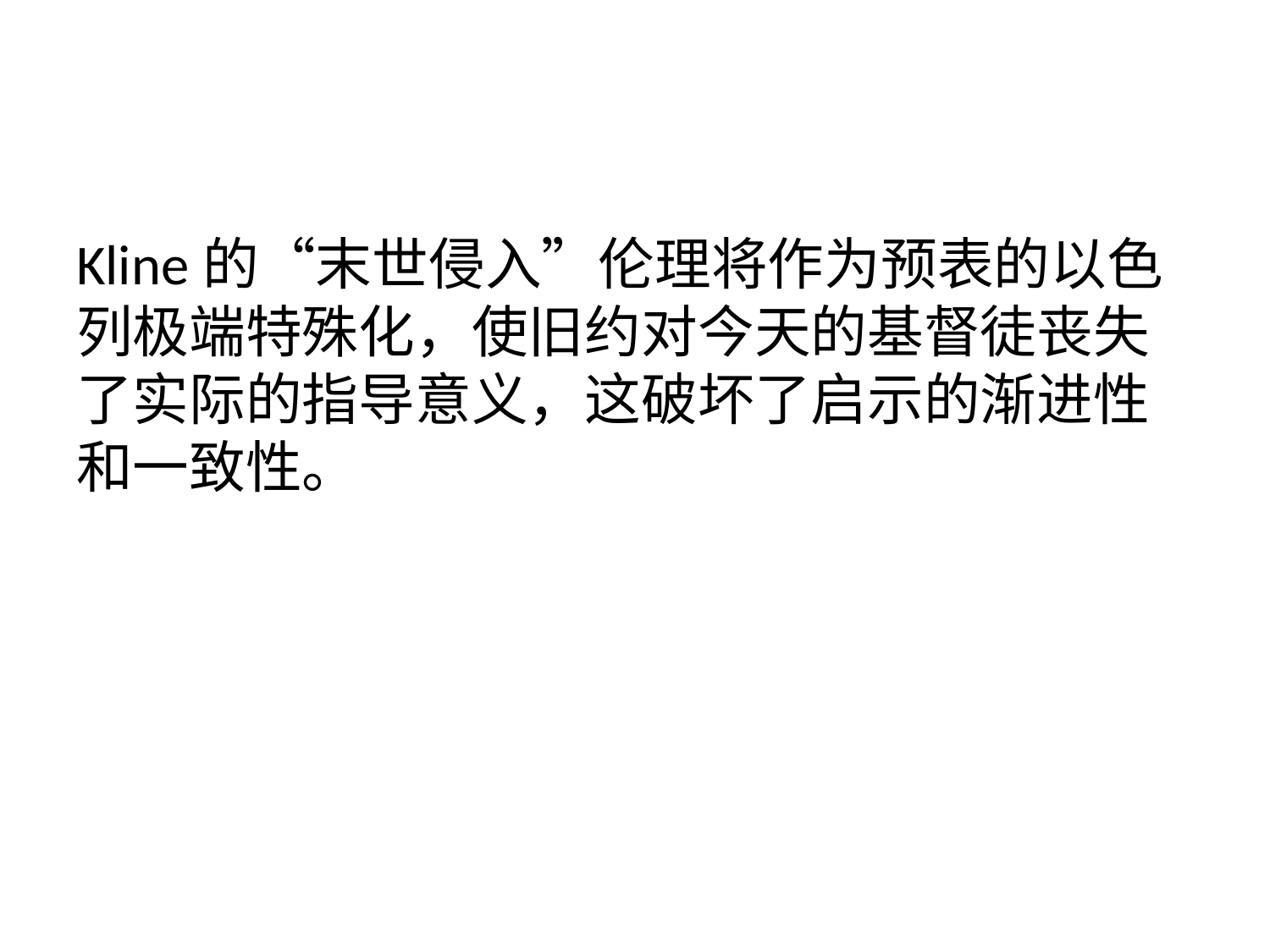

#
Kline的“末世侵入”伦理将作为预表的以色列极端特殊化，使旧约对今天的基督徒丧失了实际的指导意义，这破坏了启示的渐进性和一致性。